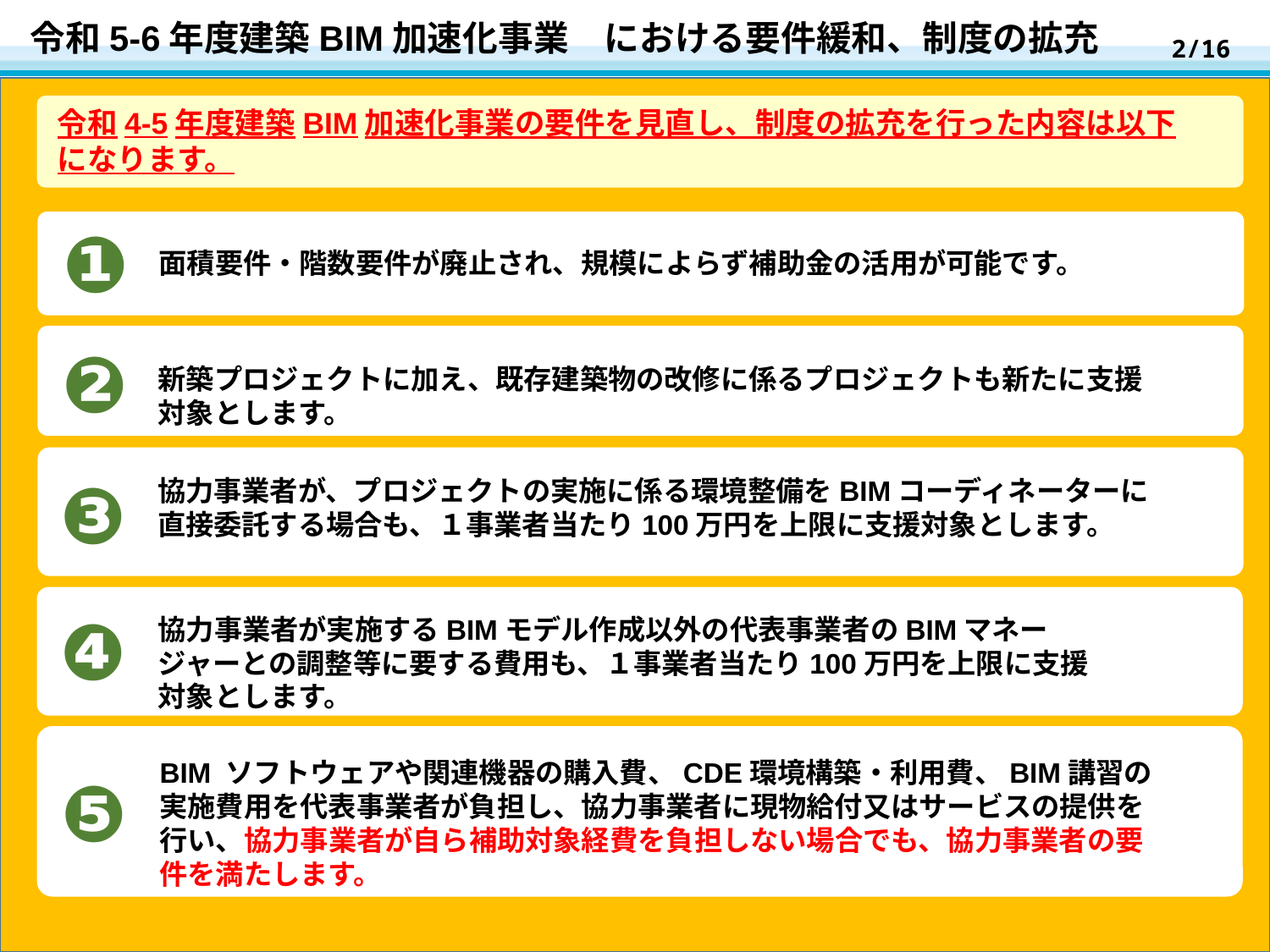

2/16
令和5-6年度建築BIM加速化事業　における要件緩和、制度の拡充

令和4-5年度建築BIM加速化事業の要件を見直し、制度の拡充を行った内容は以下になります。
❶
ｚｚｚｚｚｚｚ
面積要件・階数要件が廃止され、規模によらず補助金の活用が可能です。
ｚｚｚｚｚｚｚｚｚｚｚｚ
❷
新築プロジェクトに加え、既存建築物の改修に係るプロジェクトも新たに支援対象とします。

❸
協力事業者が、プロジェクトの実施に係る環境整備をBIMコーディネーターに直接委託する場合も、１事業者当たり100万円を上限に支援対象とします。

❹
協力事業者が実施するBIMモデル作成以外の代表事業者のBIMマネージャーとの調整等に要する費用も、１事業者当たり100万円を上限に支援対象とします。

BIM ソフトウェアや関連機器の購入費、CDE環境構築・利用費、BIM講習の実施費用を代表事業者が負担し、協力事業者に現物給付又はサービスの提供を行い、協力事業者が自ら補助対象経費を負担しない場合でも、協力事業者の要件を満たします。
❺